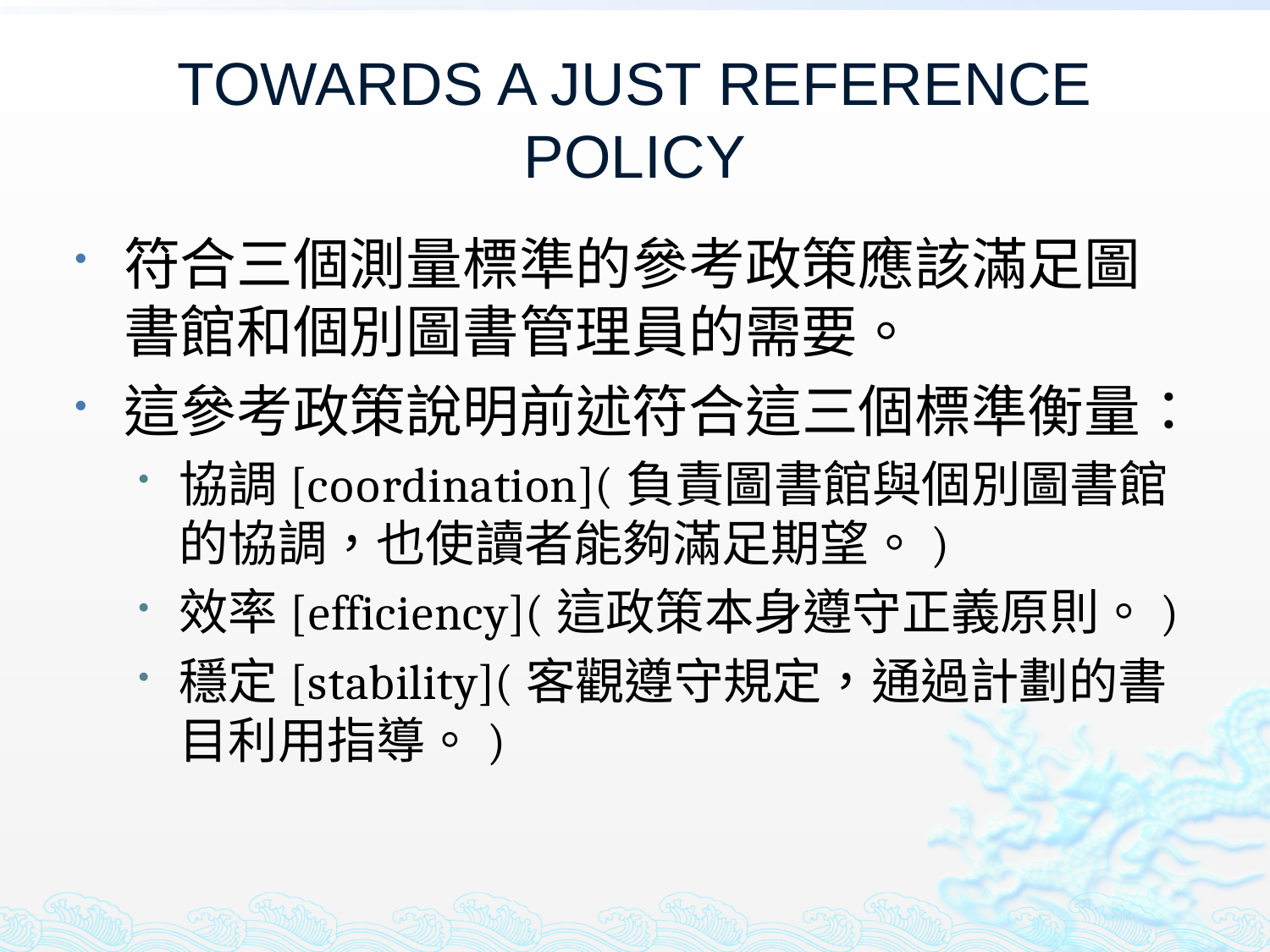

# TOWARDS A JUST REFERENCE POLICY
符合三個測量標準的參考政策應該滿足圖書館和個別圖書管理員的需要。
這參考政策說明前述符合這三個標準衡量：
協調[coordination](負責圖書館與個別圖書館的協調，也使讀者能夠滿足期望。)
效率[efficiency](這政策本身遵守正義原則。)
穩定[stability](客觀遵守規定，通過計劃的書目利用指導。)